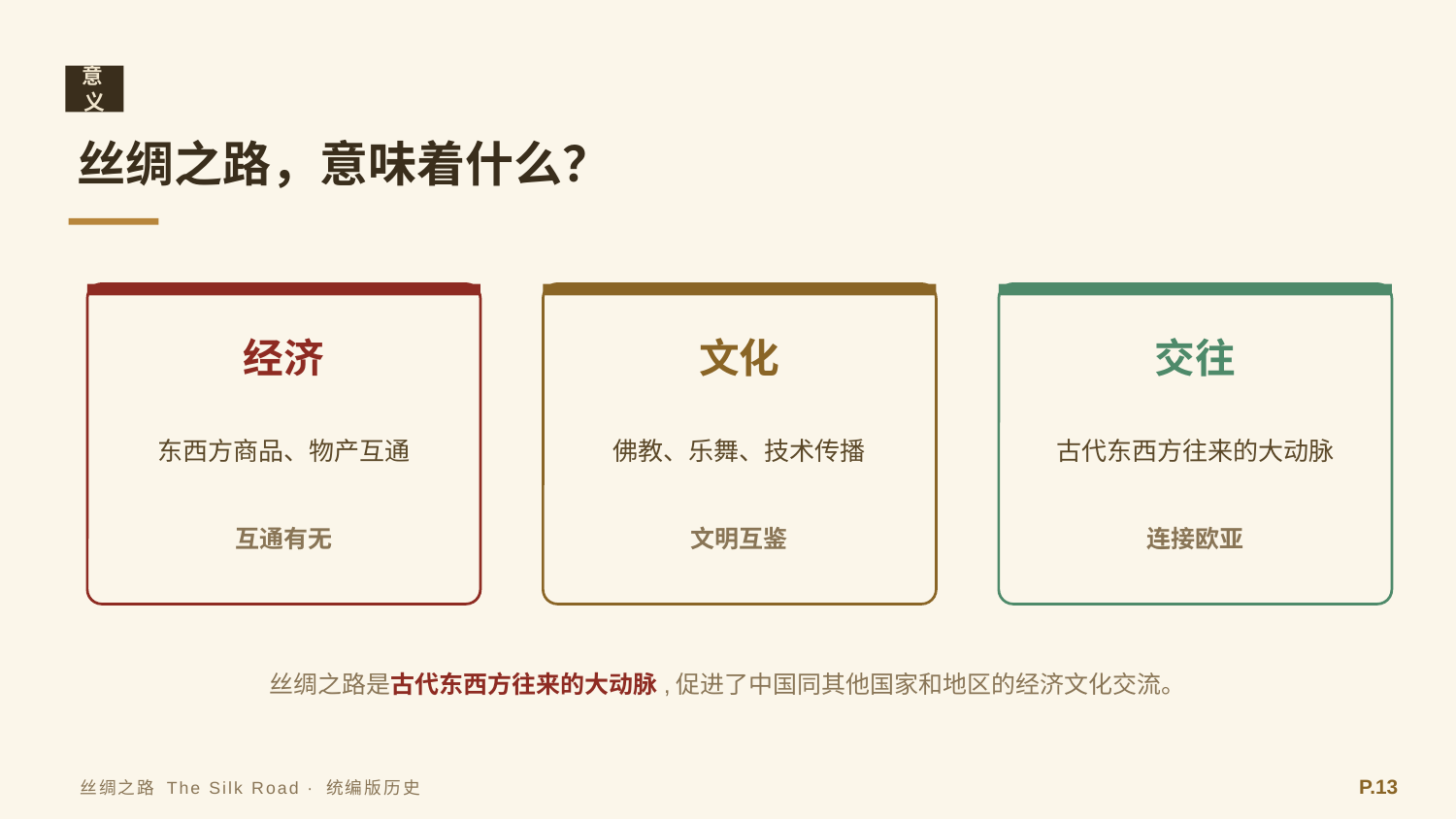

意义

丝绸之路，意味着什么？

经济
文化
交往
东西方商品、物产互通
佛教、乐舞、技术传播
古代东西方往来的大动脉
互通有无
文明互鉴
连接欧亚
丝绸之路是古代东西方往来的大动脉,促进了中国同其他国家和地区的经济文化交流。
P.13
丝绸之路 The Silk Road · 统编版历史